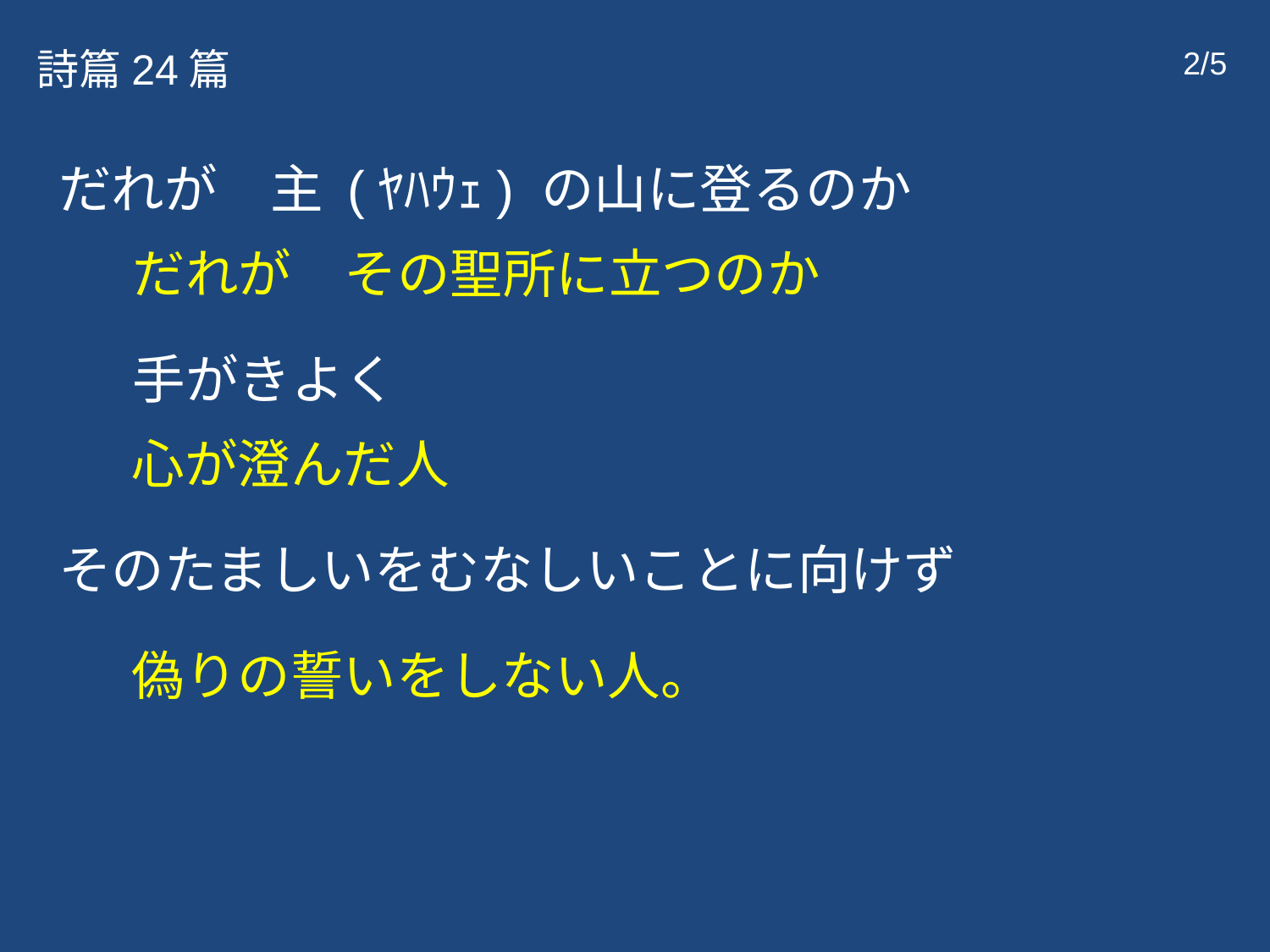

詩篇24篇
2/5
だれが　主 (ﾔﾊｳｪ) の山に登るのか
だれが　その聖所に立つのか
手がきよく
心が澄んだ人
そのたましいをむなしいことに向けず
偽りの誓いをしない人。